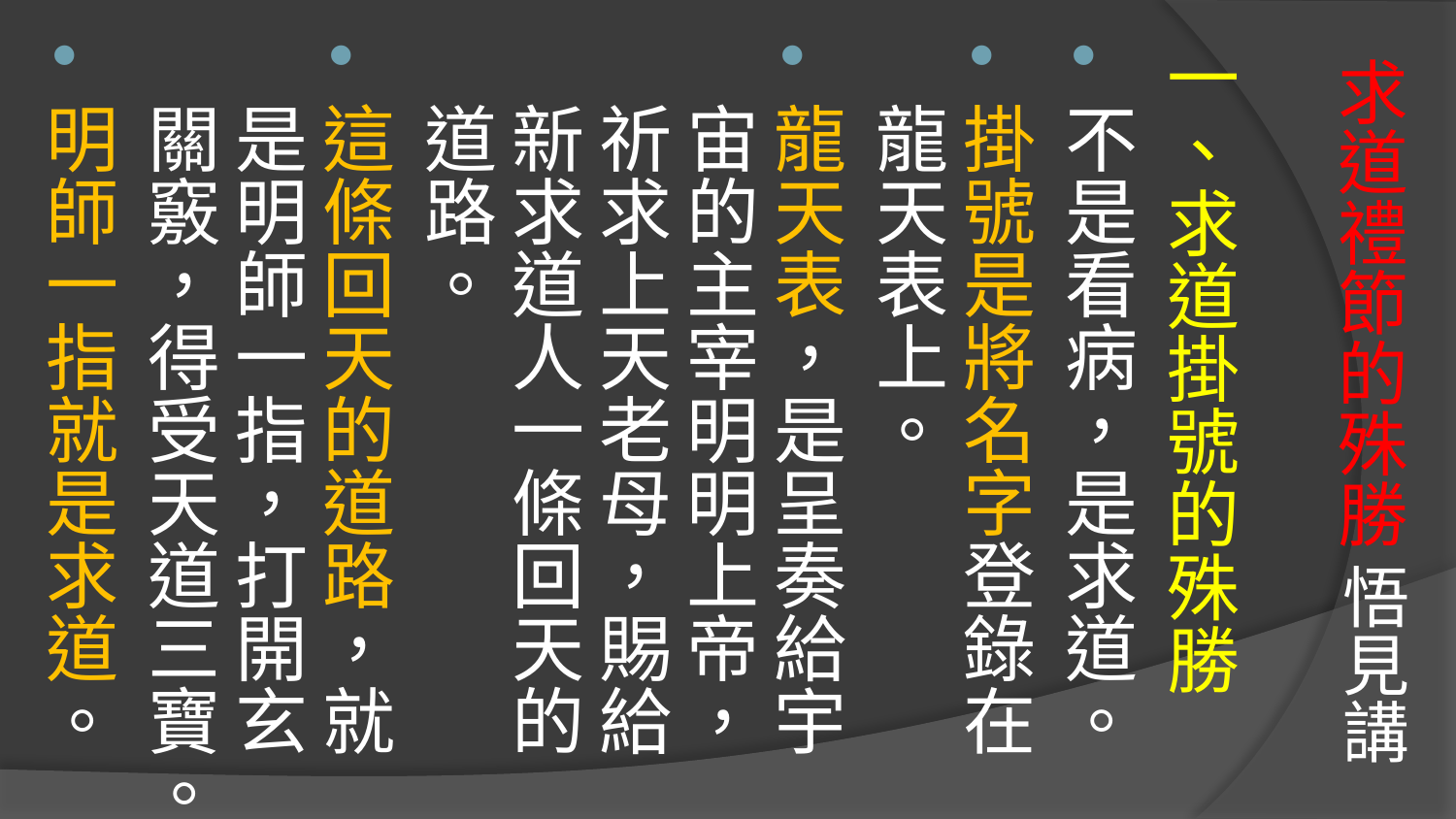

一、求道掛號的殊勝
不是看病，是求道。
掛號是將名字登錄在龍天表上。
龍天表，是呈奏給宇宙的主宰明明上帝，祈求上天老母，賜給新求道人一條回天的道路。
這條回天的道路，就是明師一指，打開玄關竅，得受天道三寶。
明師一指就是求道。
# 求道禮節的殊勝 悟見講